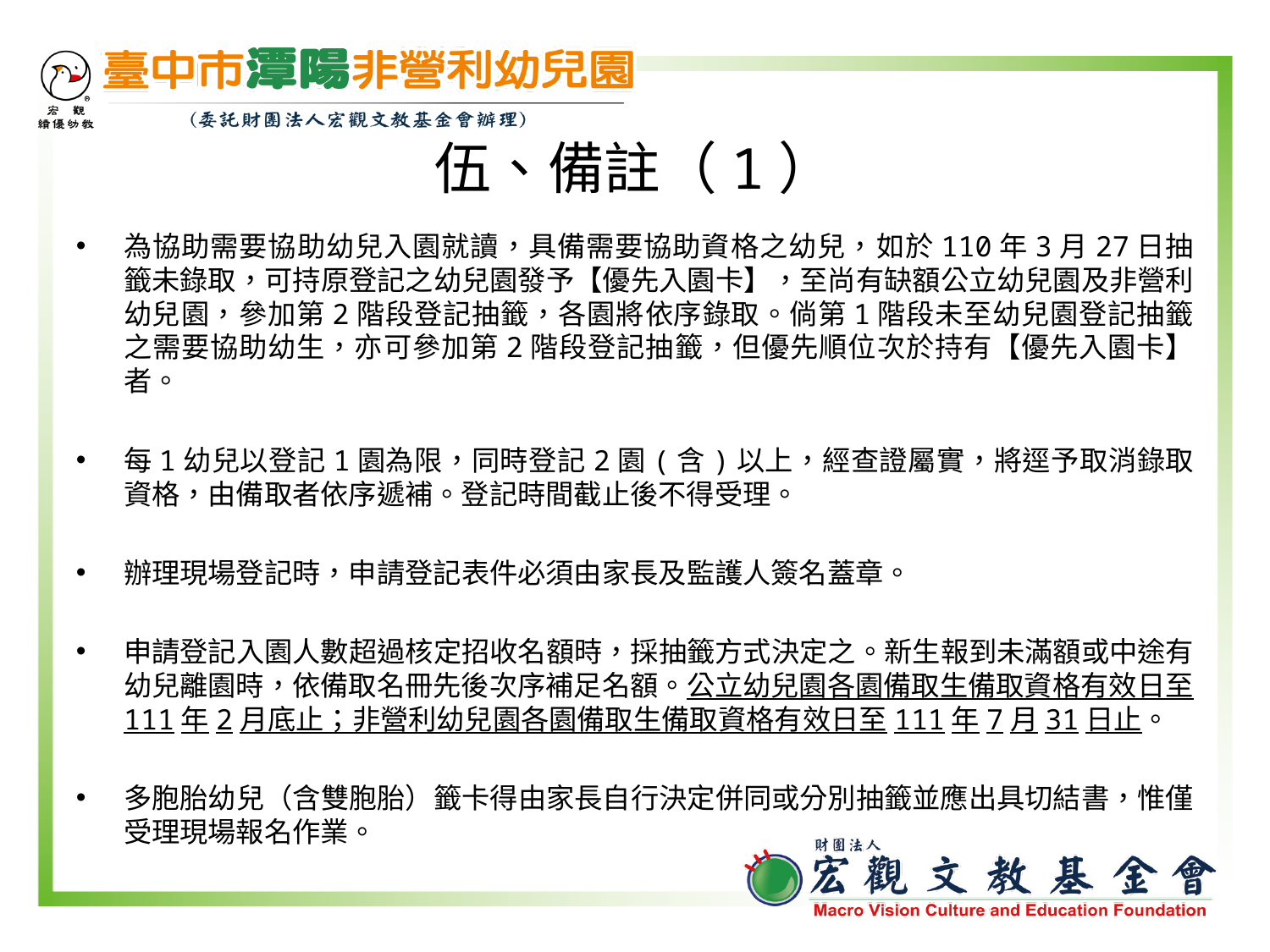

# 伍、備註（1）
為協助需要協助幼兒入園就讀，具備需要協助資格之幼兒，如於110年3月27日抽籤未錄取，可持原登記之幼兒園發予【優先入園卡】，至尚有缺額公立幼兒園及非營利幼兒園，參加第2階段登記抽籤，各園將依序錄取。倘第1階段未至幼兒園登記抽籤之需要協助幼生，亦可參加第2階段登記抽籤，但優先順位次於持有【優先入園卡】者。

每1幼兒以登記1園為限，同時登記2園(含)以上，經查證屬實，將逕予取消錄取資格，由備取者依序遞補。登記時間截止後不得受理。

辦理現場登記時，申請登記表件必須由家長及監護人簽名蓋章。

申請登記入園人數超過核定招收名額時，採抽籤方式決定之。新生報到未滿額或中途有幼兒離園時，依備取名冊先後次序補足名額。公立幼兒園各園備取生備取資格有效日至111年2月底止；非營利幼兒園各園備取生備取資格有效日至111年7月31日止。

多胞胎幼兒（含雙胞胎）籤卡得由家長自行決定併同或分別抽籤並應出具切結書，惟僅受理現場報名作業。